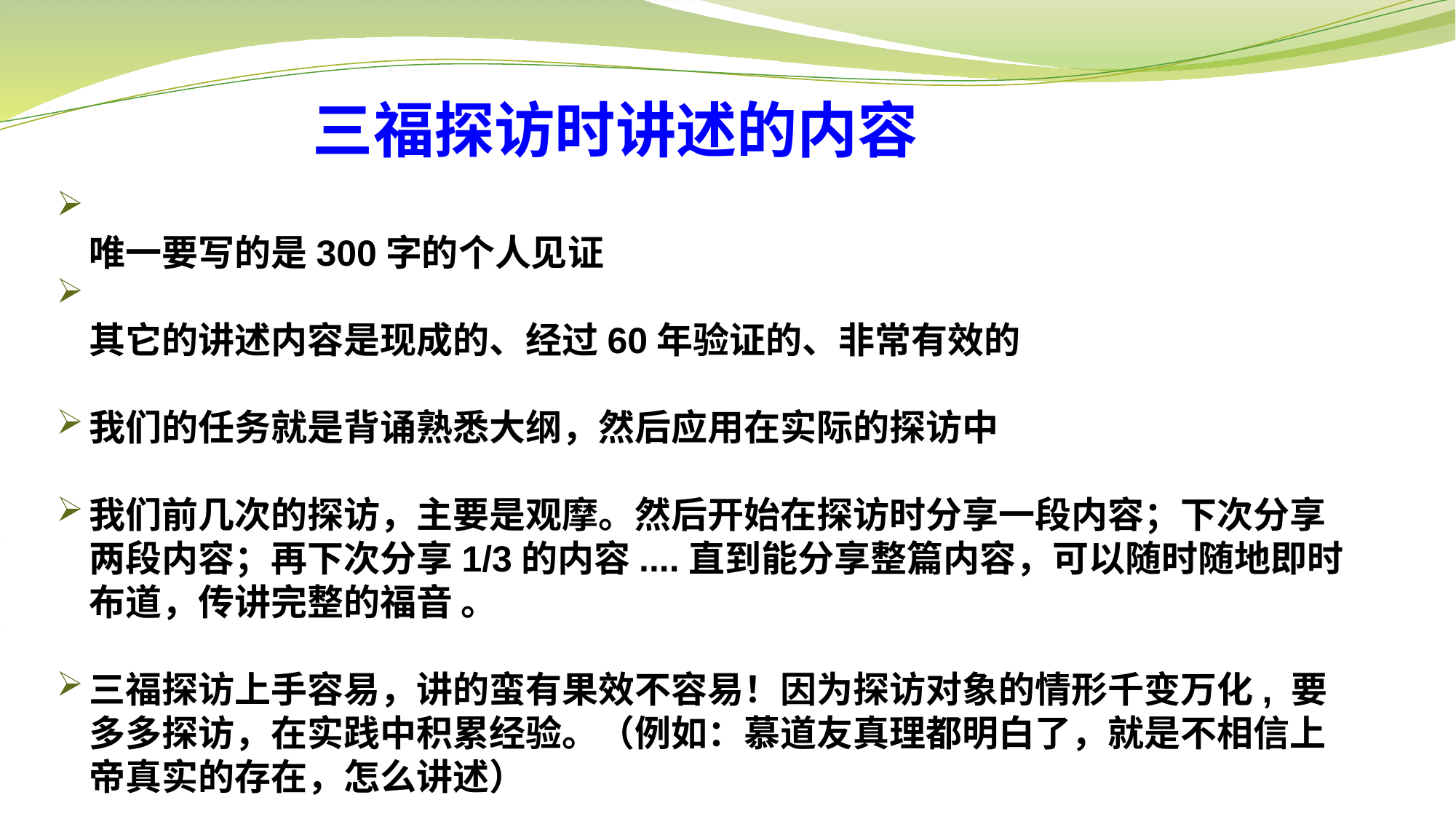

唯一要写的是300字的个人见证
其它的讲述内容是现成的、经过60年验证的、非常有效的

我们的任务就是背诵熟悉大纲，然后应用在实际的探访中

我们前几次的探访，主要是观摩。然后开始在探访时分享一段内容；下次分享两段内容；再下次分享1/3的内容....直到能分享整篇内容，可以随时随地即时布道，传讲完整的福音 。

三福探访上手容易，讲的蛮有果效不容易！因为探访对象的情形千变万化, 要多多探访，在实践中积累经验。（例如：慕道友真理都明白了，就是不相信上帝真实的存在，怎么讲述）
# 三福探访时讲述的内容